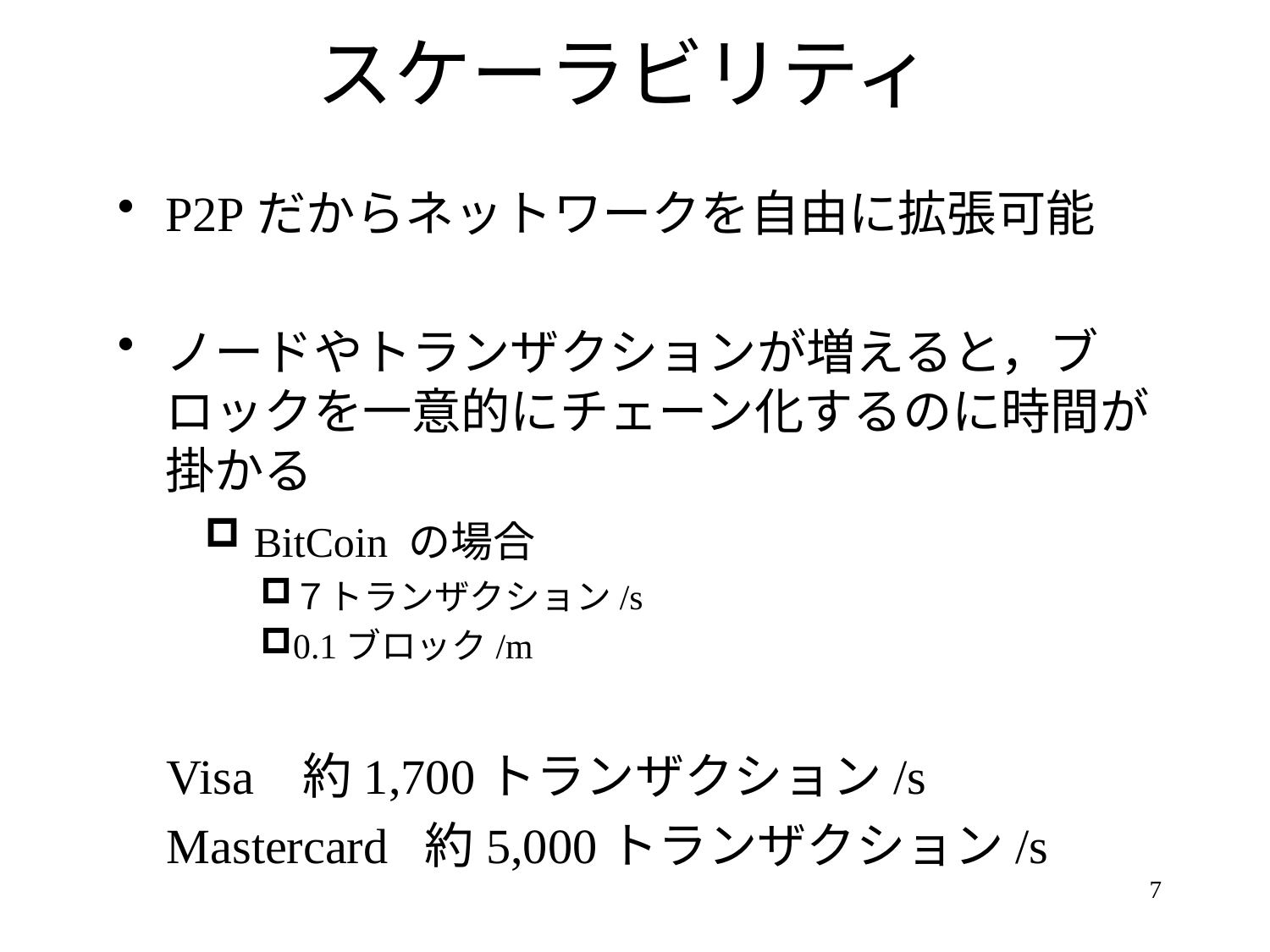

# スケーラビリティ
P2Pだからネットワークを自由に拡張可能

ノードやトランザクションが増えると，ブロックを一意的にチェーン化するのに時間が掛かる
 BitCoin の場合
７トランザクション/s
0.1ブロック/m

    Visa   約1,700トランザクション/s
    Mastercard  約5,000トランザクション/s

7